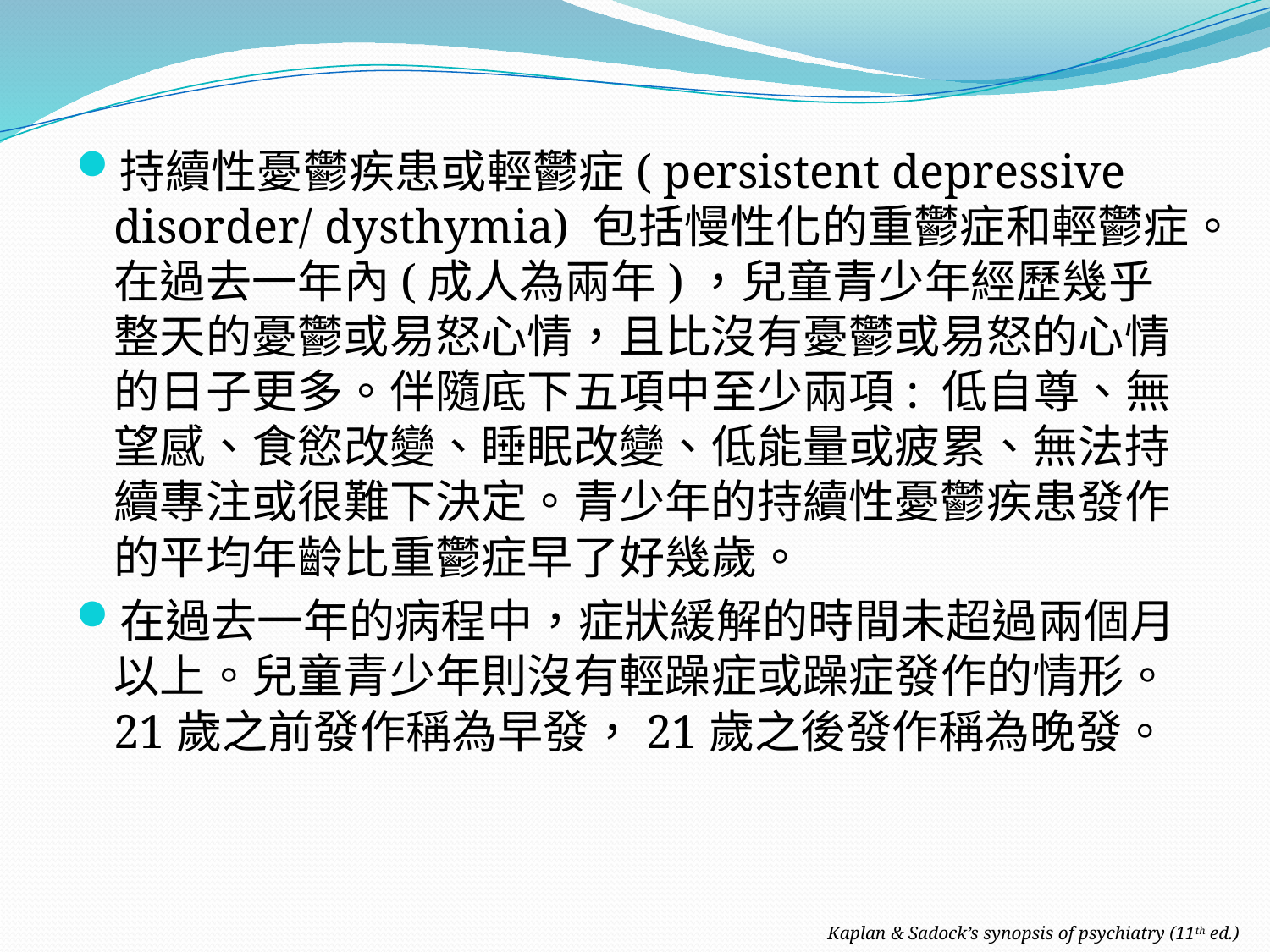

持續性憂鬱疾患或輕鬱症( persistent depressive disorder/ dysthymia) 包括慢性化的重鬱症和輕鬱症。在過去一年內(成人為兩年)，兒童青少年經歷幾乎整天的憂鬱或易怒心情，且比沒有憂鬱或易怒的心情的日子更多。伴隨底下五項中至少兩項: 低自尊、無望感、食慾改變、睡眠改變、低能量或疲累、無法持續專注或很難下決定。青少年的持續性憂鬱疾患發作的平均年齡比重鬱症早了好幾歲。
在過去一年的病程中，症狀緩解的時間未超過兩個月以上。兒童青少年則沒有輕躁症或躁症發作的情形。21歲之前發作稱為早發，21歲之後發作稱為晚發。
Kaplan & Sadock’s synopsis of psychiatry (11th ed.)